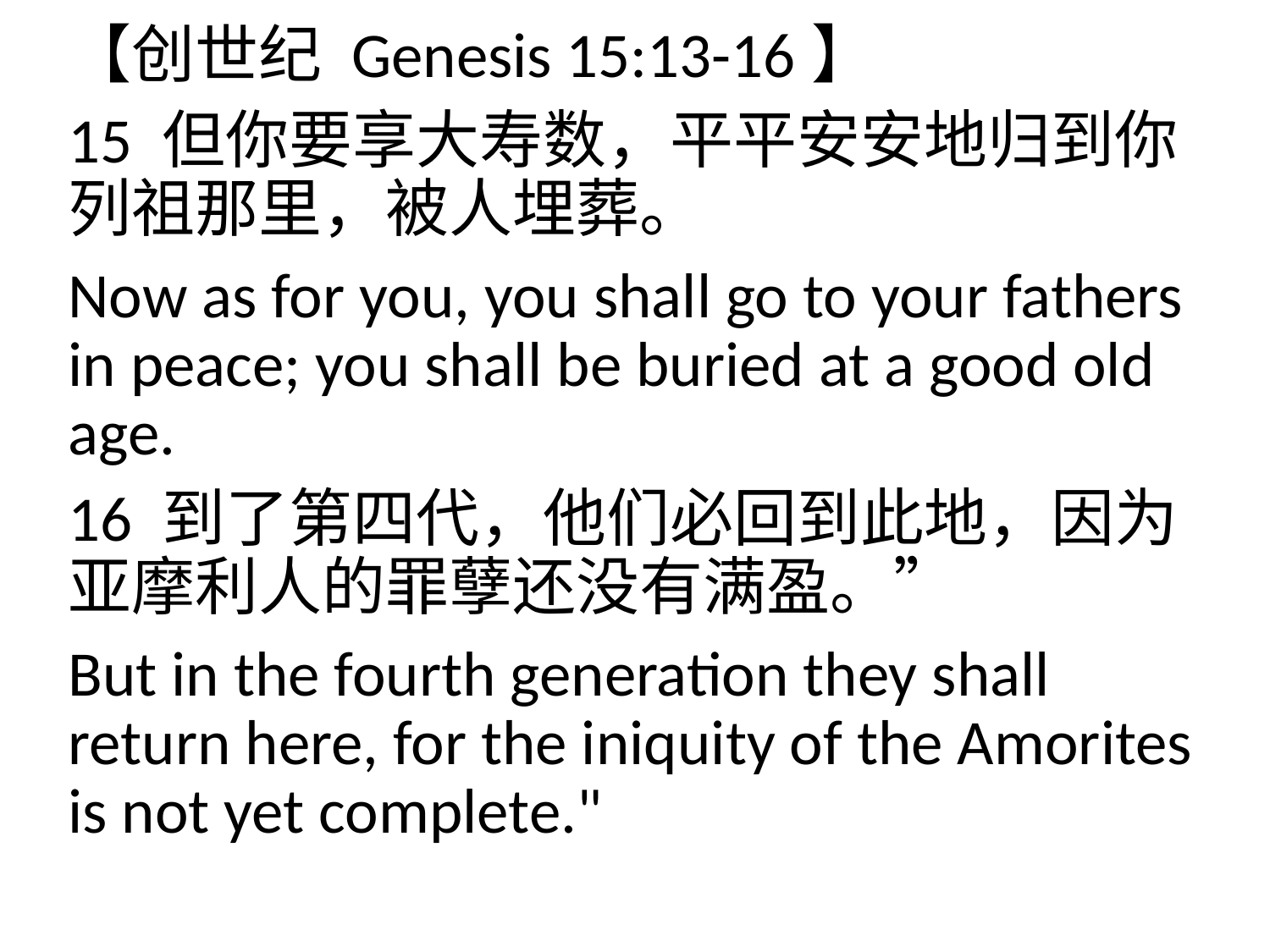

【创世纪 Genesis 15:13-16】
15 但你要享大寿数，平平安安地归到你列祖那里，被人埋葬。
Now as for you, you shall go to your fathers in peace; you shall be buried at a good old age.
16 到了第四代，他们必回到此地，因为亚摩利人的罪孽还没有满盈。”
But in the fourth generation they shall return here, for the iniquity of the Amorites is not yet complete."